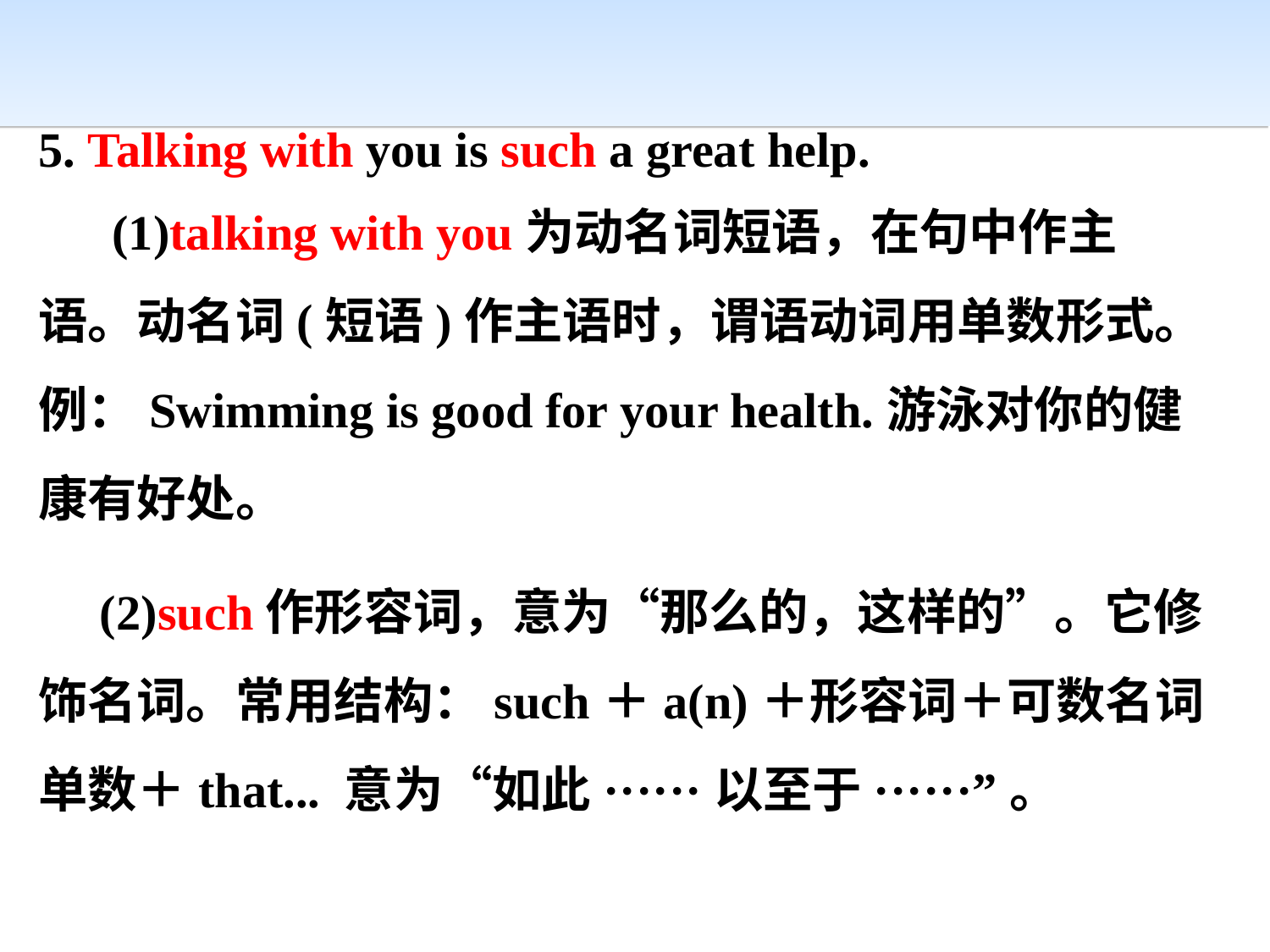

5. Talking with you is such a great help.
      (1)talking with you为动名词短语，在句中作主语。动名词(短语)作主语时，谓语动词用单数形式。例：Swimming is good for your health.游泳对你的健康有好处。
     (2)such作形容词，意为“那么的，这样的”。它修饰名词。常用结构：such＋a(n)＋形容词＋可数名词单数＋that... 意为“如此······以至于······”。